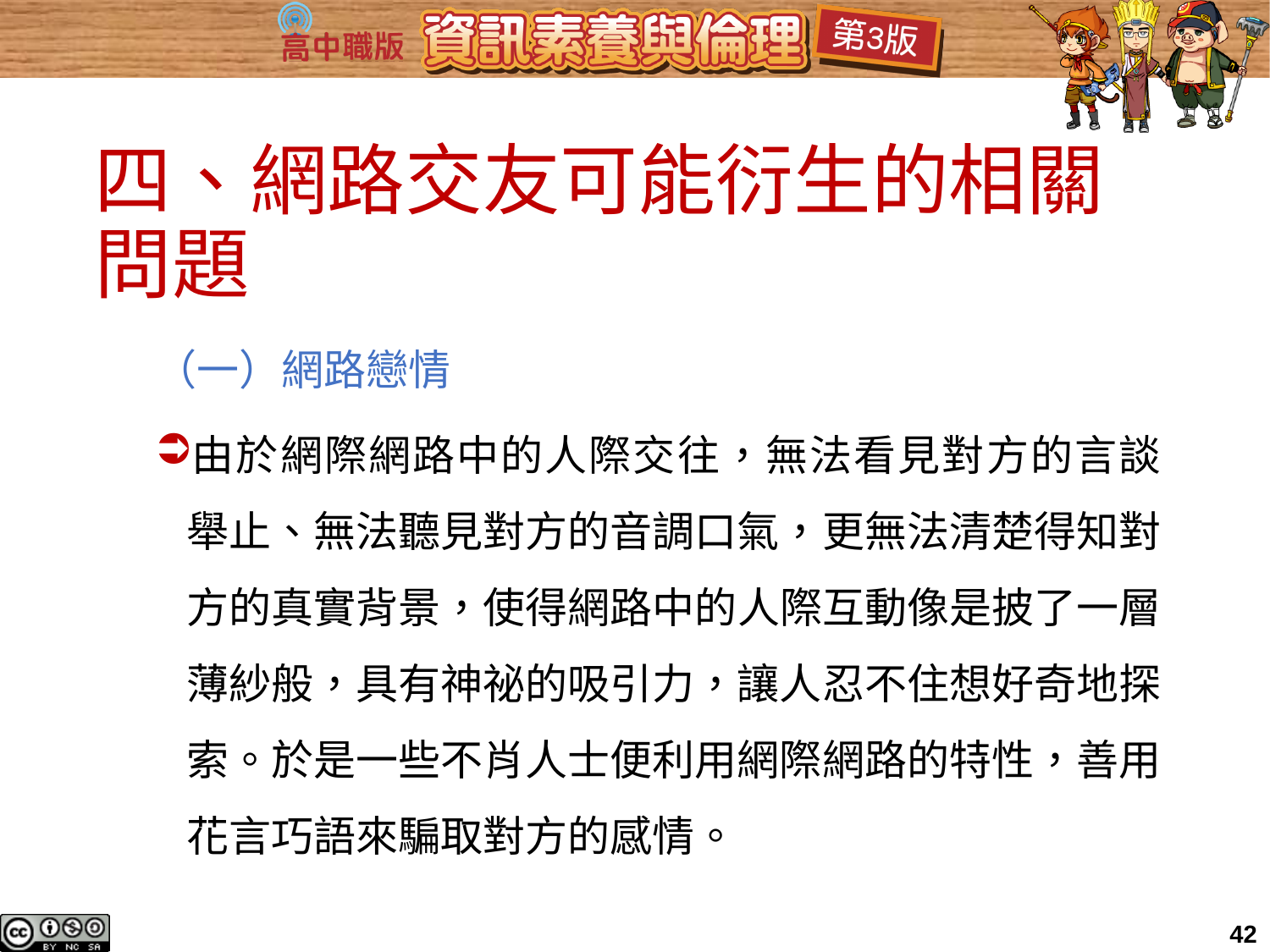

# 四、網路交友可能衍生的相關問題
（一）網路戀情
由於網際網路中的人際交往，無法看見對方的言談舉止、無法聽見對方的音調口氣，更無法清楚得知對方的真實背景，使得網路中的人際互動像是披了一層薄紗般，具有神祕的吸引力，讓人忍不住想好奇地探索。於是一些不肖人士便利用網際網路的特性，善用花言巧語來騙取對方的感情。
42